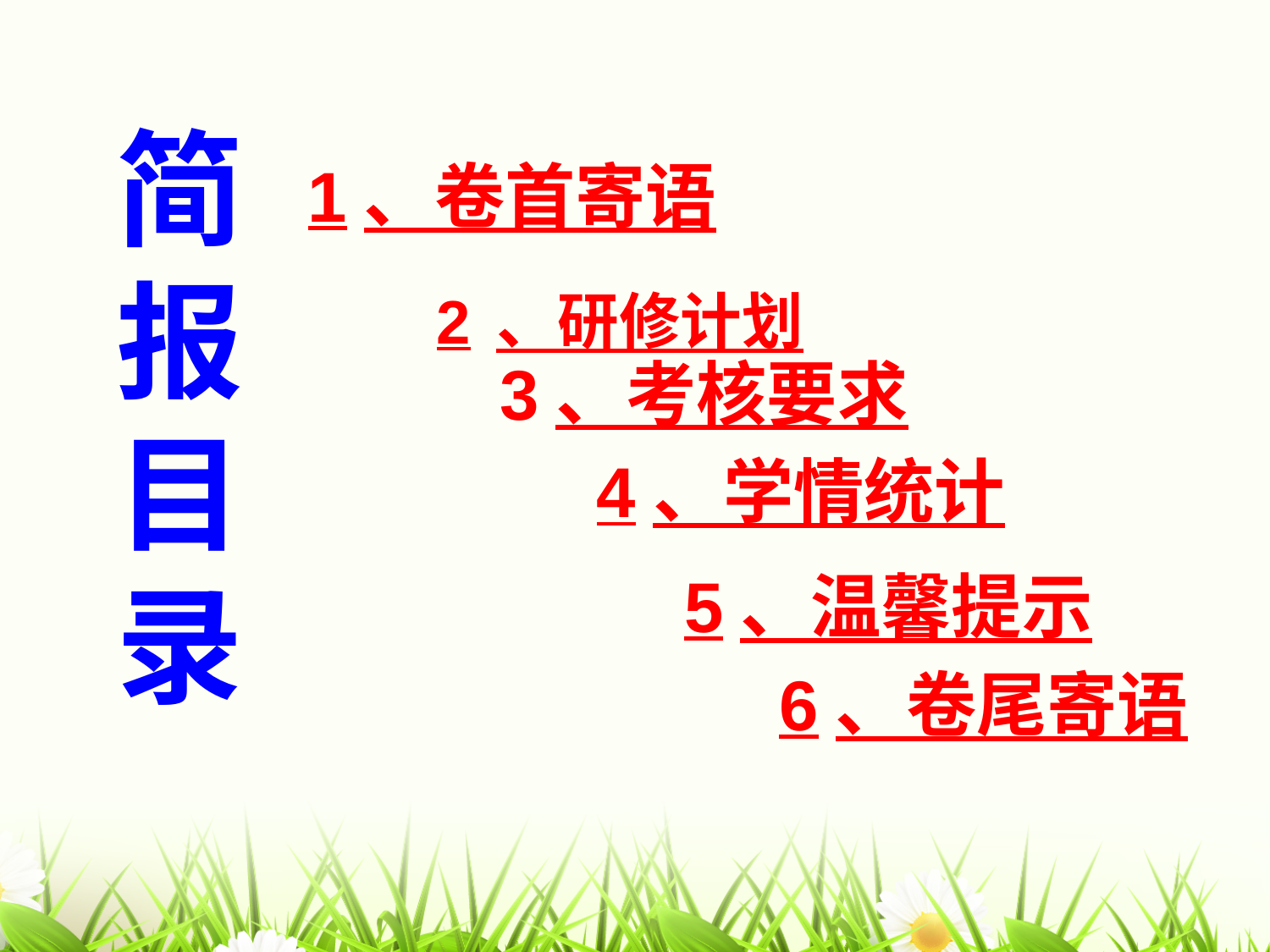

简
报
目
录
1、卷首寄语

2、研修计划
3、考核要求
4、学情统计
4、温馨提示
5、温馨提示
6、卷尾寄语